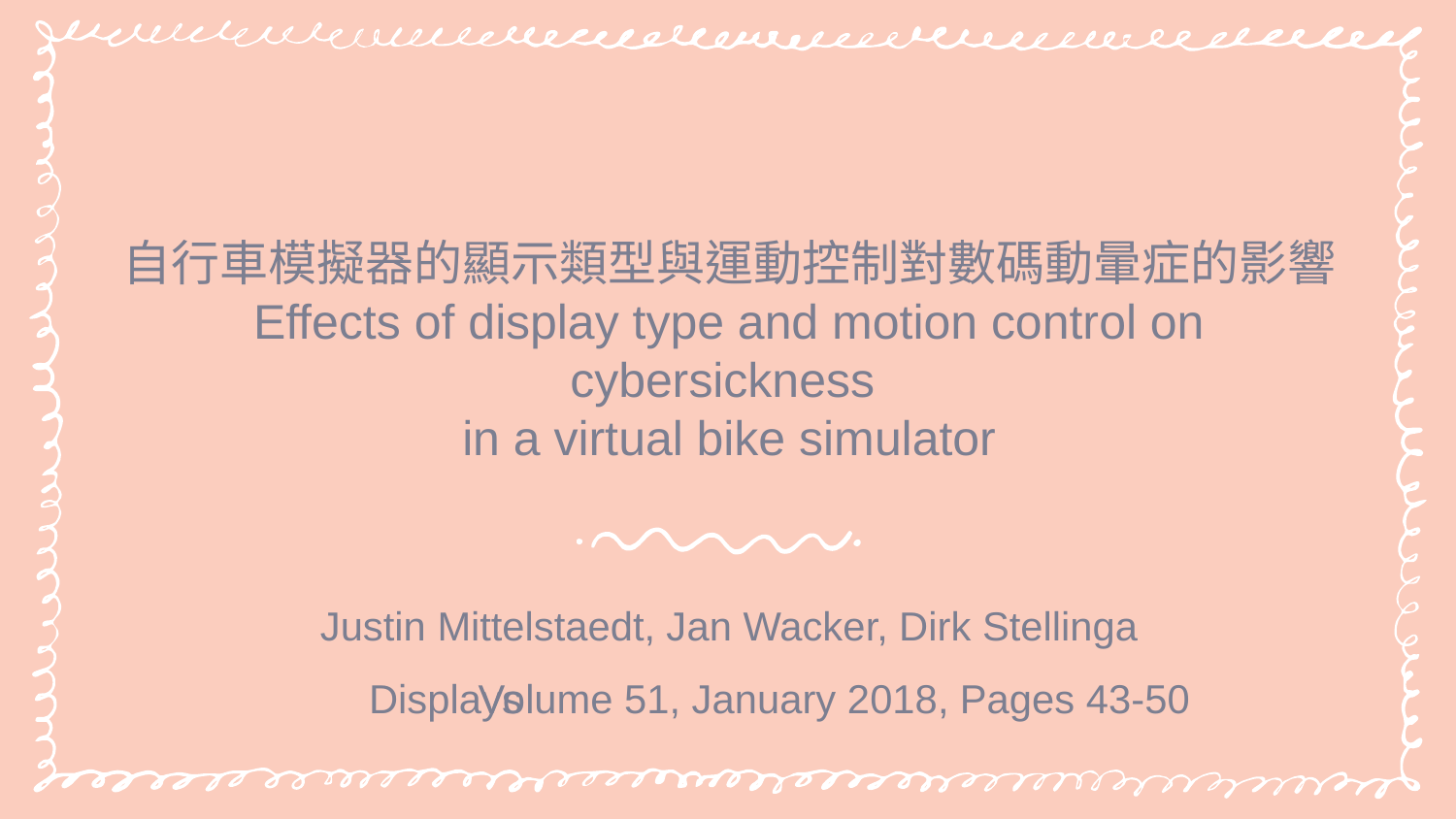

# 自行車模擬器的顯示類型與運動控制對數碼動暈症的影響 Effects of display type and motion control on cybersickness in a virtual bike simulator
Justin Mittelstaedt, Jan Wacker, Dirk Stellinga
Displays
Volume 51, January 2018, Pages 43-50